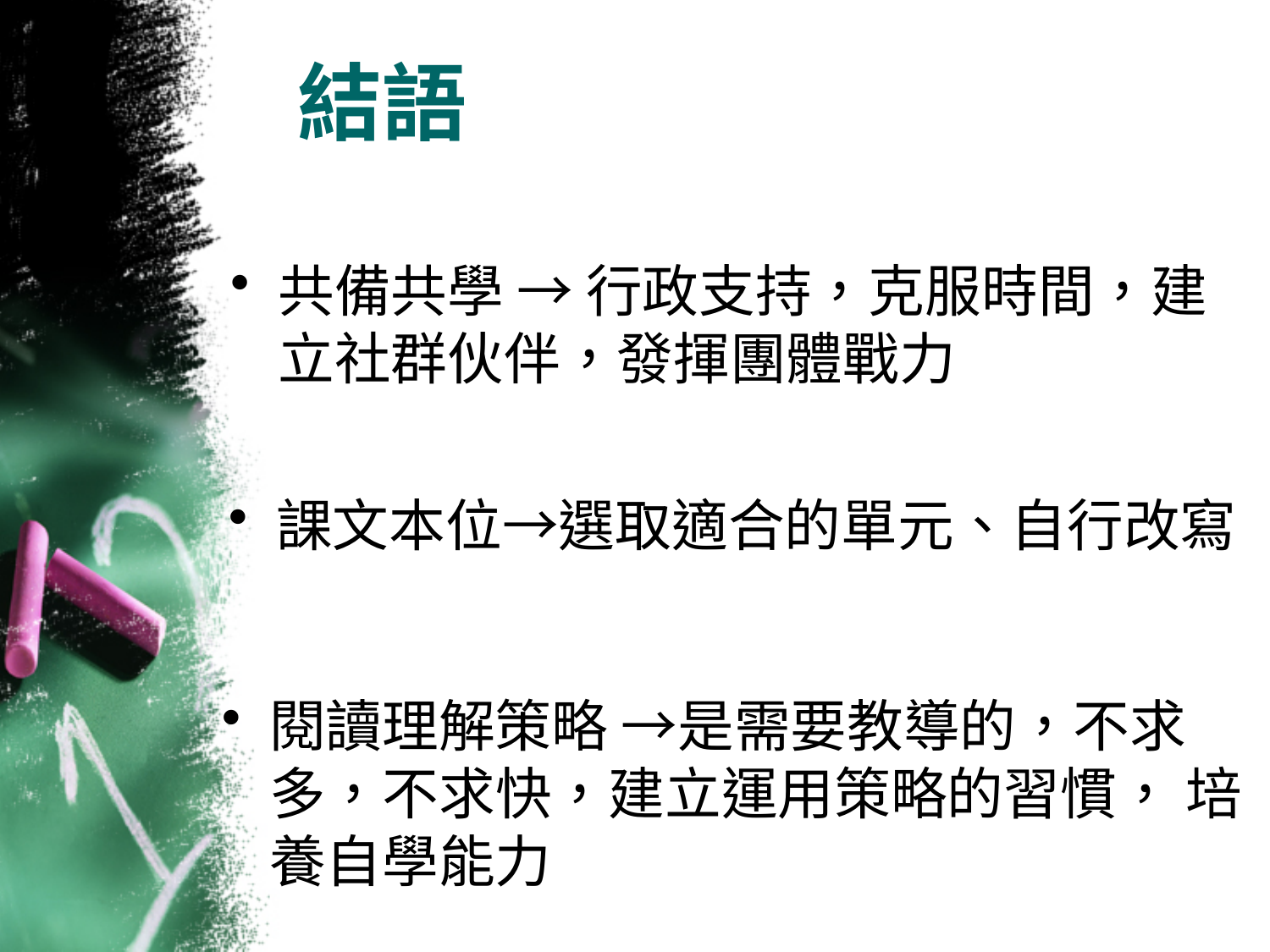

# 結語
共備共學 → 行政支持，克服時間，建立社群伙伴，發揮團體戰力
課文本位→選取適合的單元、自行改寫
閱讀理解策略 →是需要教導的，不求多，不求快，建立運用策略的習慣， 培養自學能力